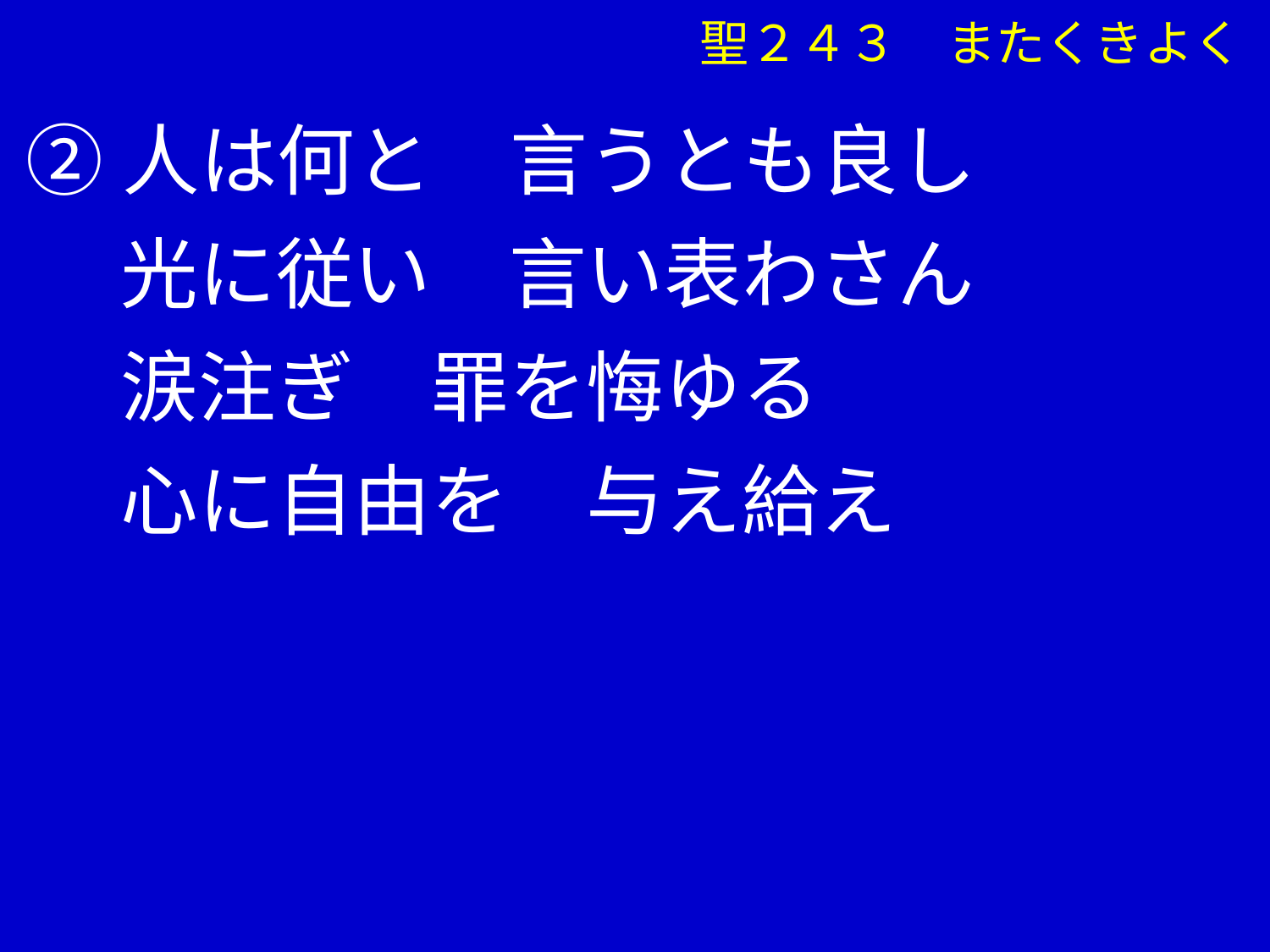

聖２４３　またくきよく
②人は何と　言うとも良し
　 光に従い　言い表わさん
　 涙注ぎ　罪を悔ゆる
　 心に自由を　与え給え